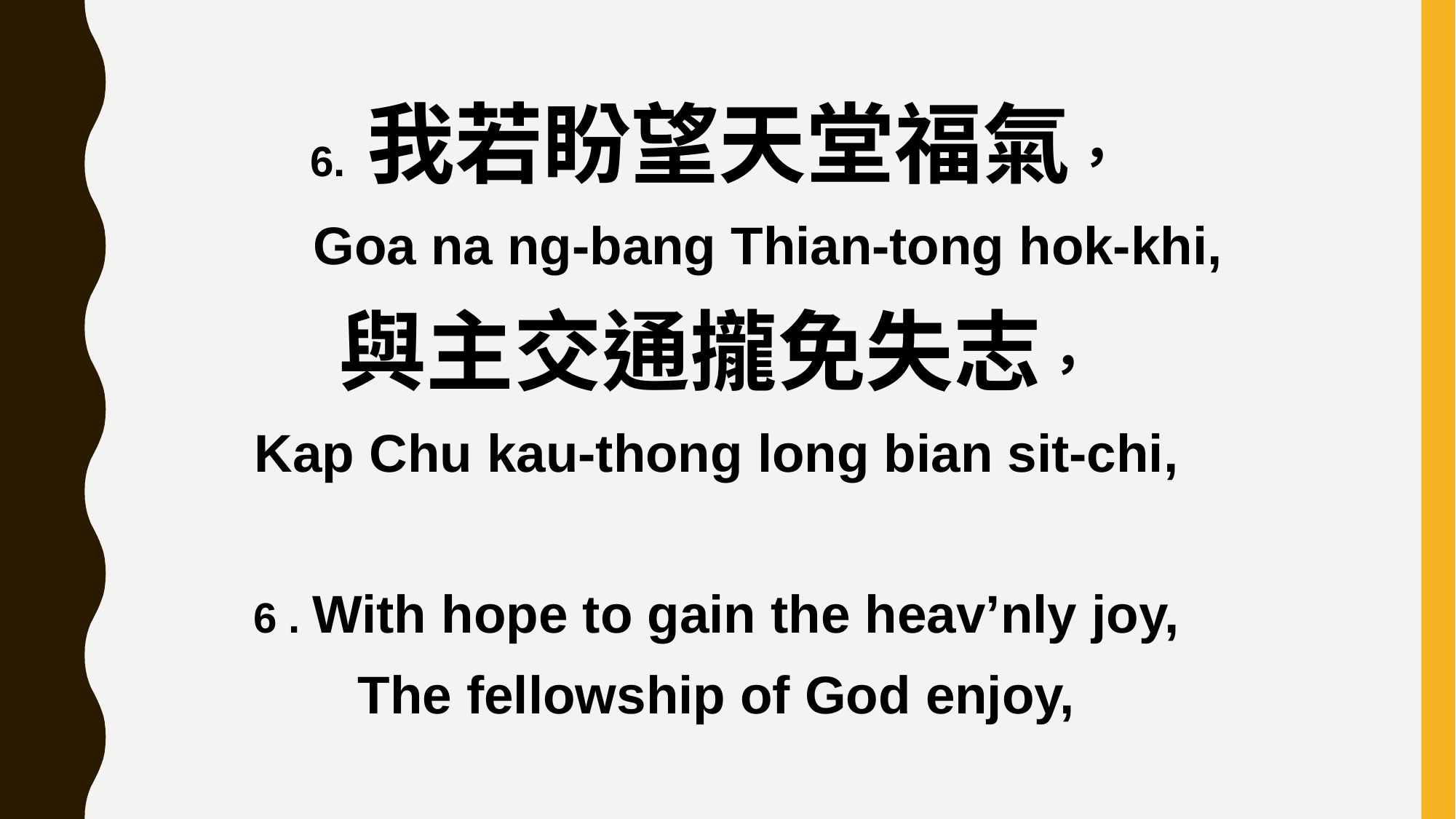

6. 我若盼望天堂福氣，
       Goa na ng-bang Thian-tong hok-khi,
與主交通攏免失志，
Kap Chu kau-thong long bian sit-chi,

6 . With hope to gain the heav’nly joy,
The fellowship of God enjoy,